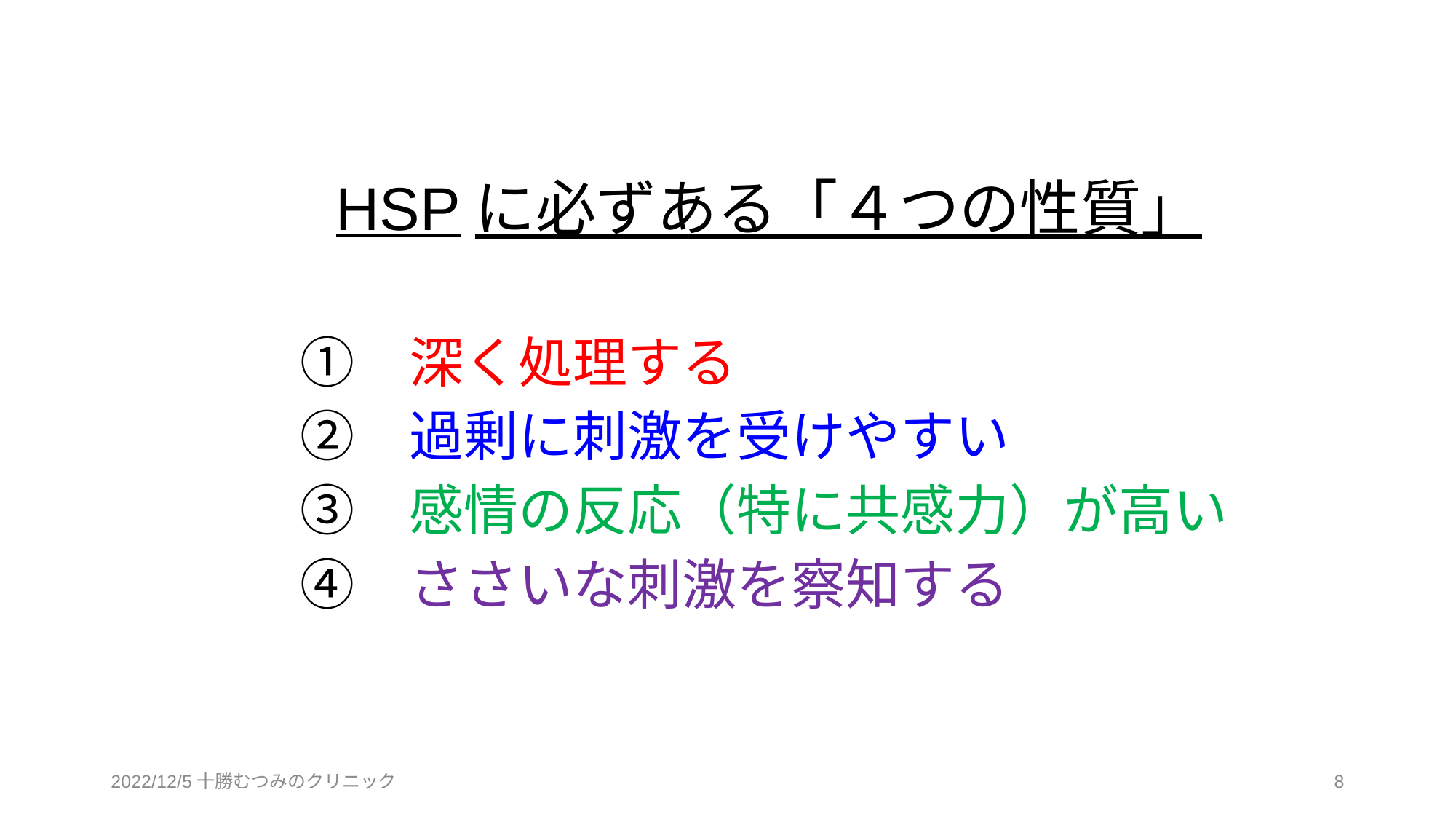

HSPに必ずある「４つの性質」

　①　深く処理する
　②　過剰に刺激を受けやすい
　③　感情の反応（特に共感力）が高い
　④　ささいな刺激を察知する

2022/12/5十勝むつみのクリニック
8